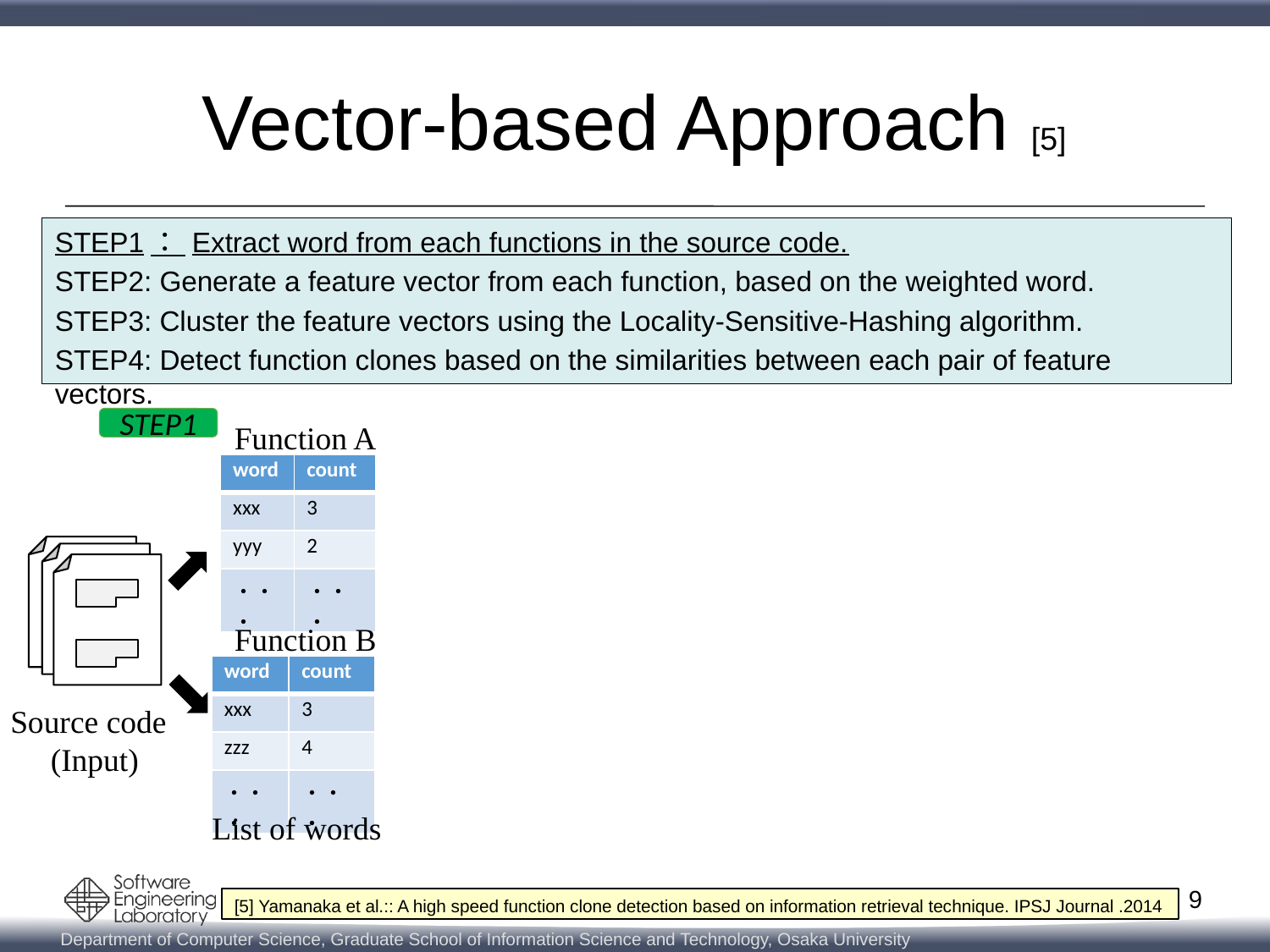

# Vector-based Approach [5]
STEP1： Extract word from each functions in the source code.
STEP2: Generate a feature vector from each function, based on the weighted word.
STEP3: Cluster the feature vectors using the Locality-Sensitive-Hashing algorithm.
STEP4: Detect function clones based on the similarities between each pair of feature vectors.
STEP1
Function A
| word | count |
| --- | --- |
| xxx | 3 |
| yyy | 2 |
| ・・・ | ・・・ |

Function B

| word | count |
| --- | --- |
| xxx | 3 |
| zzz | 4 |
| ・・・ | ・・・ |

Source code
     (Input)
List of words
9
[5] Yamanaka et al.:: A high speed function clone detection based on information retrieval technique. IPSJ Journal .2014